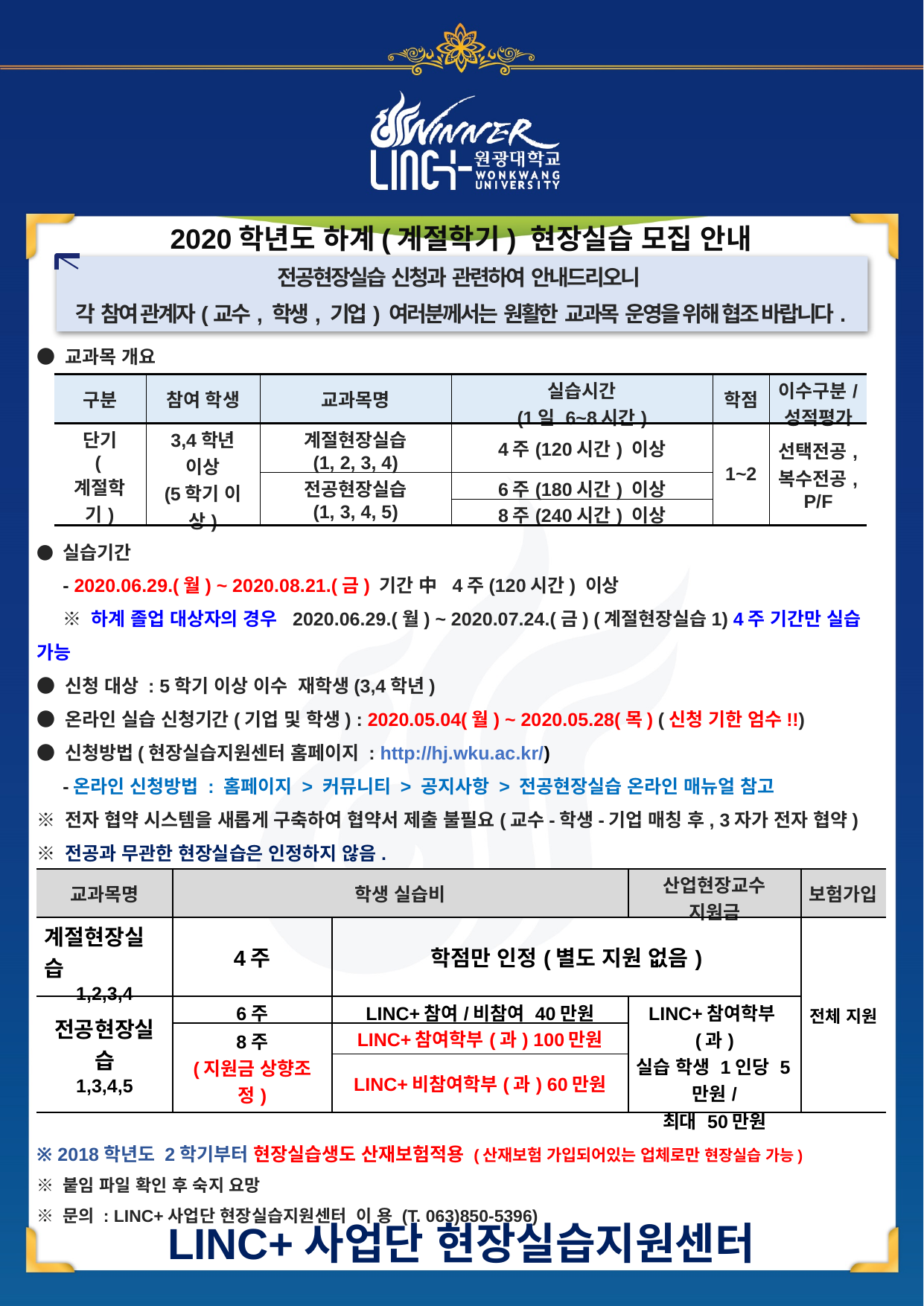

2020학년도 하계(계절학기) 현장실습 모집 안내
전공현장실습  신청과  관련하여  안내드리오니
각  참여 관계자(교수, 학생, 기업) 여러분께서는  원활한  교과목  운영을 위해 협조 바랍니다.

● 교과목 개요

● 실습기간
     - 2020.06.29.(월) ~ 2020.08.21.(금) 기간 中  4주(120시간) 이상
     ※ 하계 졸업 대상자의 경우  2020.06.29.(월) ~ 2020.07.24.(금) (계절현장실습1) 4주 기간만 실습 가능
● 신청 대상 : 5학기 이상 이수  재학생(3,4학년)
● 온라인 실습 신청기간(기업 및 학생) : 2020.05.04(월) ~ 2020.05.28(목) (신청 기한 엄수!!)
● 신청방법(현장실습지원센터 홈페이지 : http://hj.wku.ac.kr/)
     -온라인 신청방법 : 홈페이지 > 커뮤니티 > 공지사항 > 전공현장실습 온라인 매뉴얼 참고
※ 전자 협약 시스템을 새롭게 구축하여 협약서 제출 불필요(교수-학생-기업 매칭 후, 3자가 전자 협약)
※ 전공과 무관한 현장실습은 인정하지 않음.
● 지원 항목

※ 2018학년도 2학기부터 현장실습생도 산재보험적용 (산재보험 가입되어있는 업체로만 현장실습 가능)
※ 붙임 파일 확인 후 숙지 요망
※ 문의 : LINC+사업단 현장실습지원센터  이 용 (T. 063)850-5396)
| 구분 | 참여 학생 | 교과목명 | 실습시간 (1일 6~8시간) | 학점 | 이수구분/ 성적평가 |
| --- | --- | --- | --- | --- | --- |
| 단기 (계절학기) | 3,4학년 이상 (5학기 이상) | 계절현장실습 (1, 2, 3, 4) | 4주(120시간) 이상 | 1~2 | 선택전공, 복수전공, P/F |
|  |  | 전공현장실습 (1, 3, 4, 5) | 6주(180시간) 이상 |  |  |
|  |  |  | 8주(240시간) 이상 |  |  |
| 교과목명 | 학생 실습비 |  | 산업현장교수 지원금 | 보험가입 |
| --- | --- | --- | --- | --- |
| 계절현장실습 1,2,3,4 | 4주 | 학점만 인정(별도 지원 없음) |  | 전체 지원 |
| 전공현장실습 1,3,4,5 | 6주 | LINC+참여/비참여 40만원 | LINC+참여학부(과) 실습 학생 1인당 5만원/ 최대 50만원 |  |
|  | 8주 (지원금 상향조정) | LINC+참여학부(과) 100만원 |  |  |
|  |  | LINC+비참여학부(과) 60만원 |  |  |
LINC+사업단 현장실습지원센터